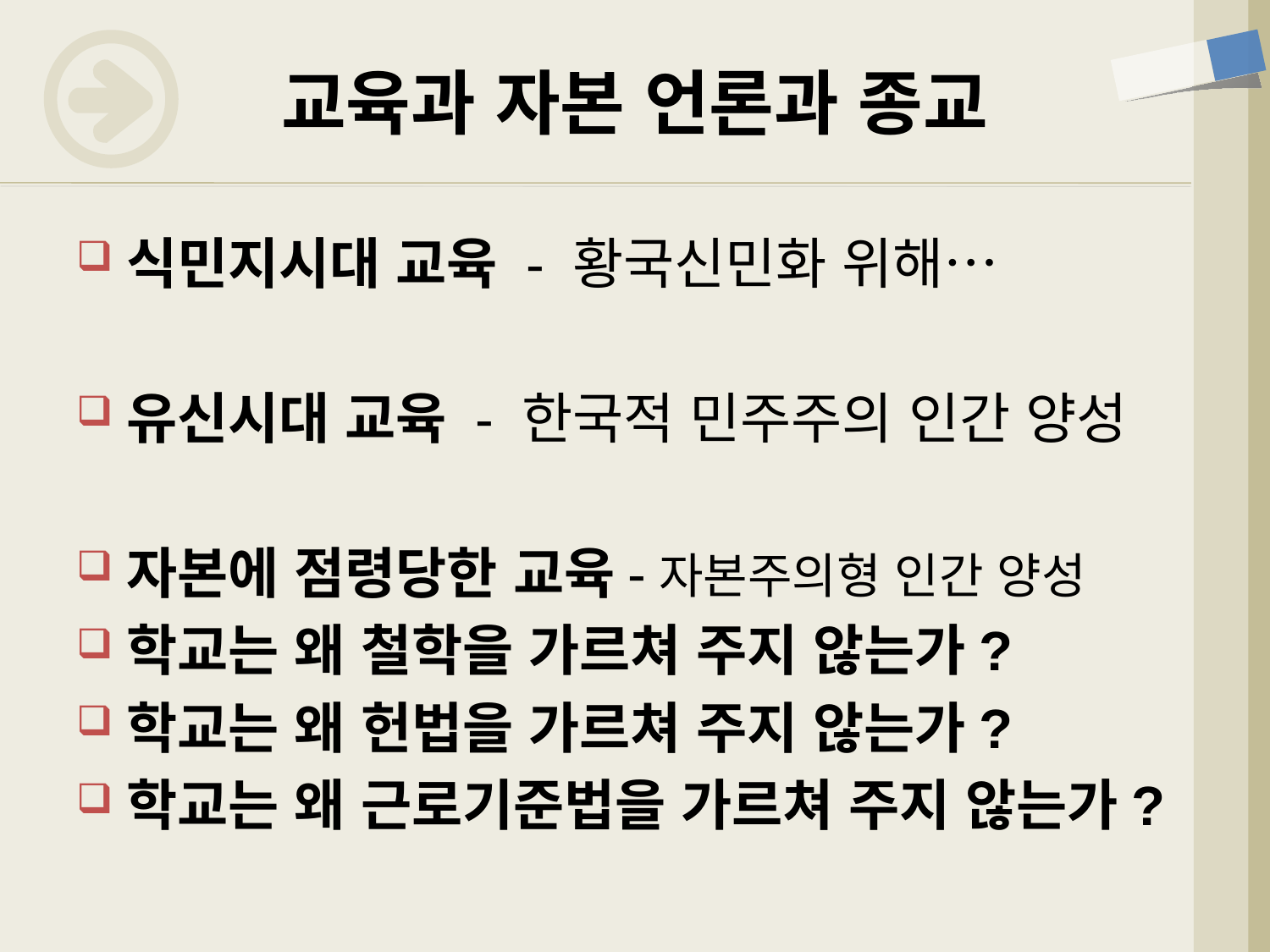

# 교육과 자본 언론과 종교
식민지시대 교육 - 황국신민화 위해…

유신시대 교육 - 한국적 민주주의 인간 양성

자본에 점령당한 교육-자본주의형 인간 양성
학교는 왜 철학을 가르쳐 주지 않는가?
학교는 왜 헌법을 가르쳐 주지 않는가?
학교는 왜 근로기준법을 가르쳐 주지 않는가?